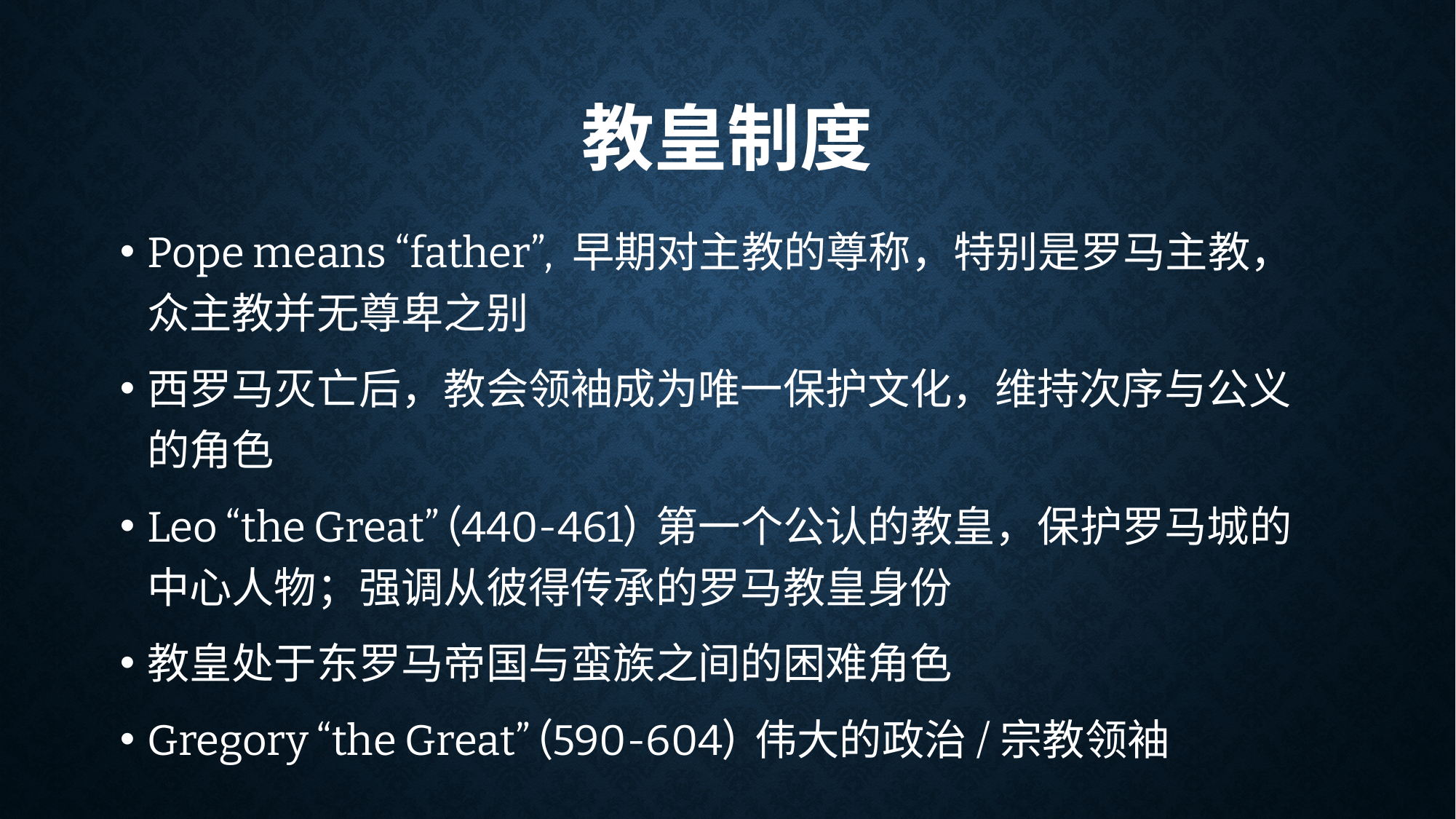

# 教皇制度
Pope means “father”, 早期对主教的尊称，特别是罗马主教，众主教并无尊卑之别
西罗马灭亡后，教会领袖成为唯一保护文化，维持次序与公义的角色
Leo “the Great” (440-461) 第一个公认的教皇，保护罗马城的中心人物；强调从彼得传承的罗马教皇身份
教皇处于东罗马帝国与蛮族之间的困难角色
Gregory “the Great” (590-604) 伟大的政治/宗教领袖